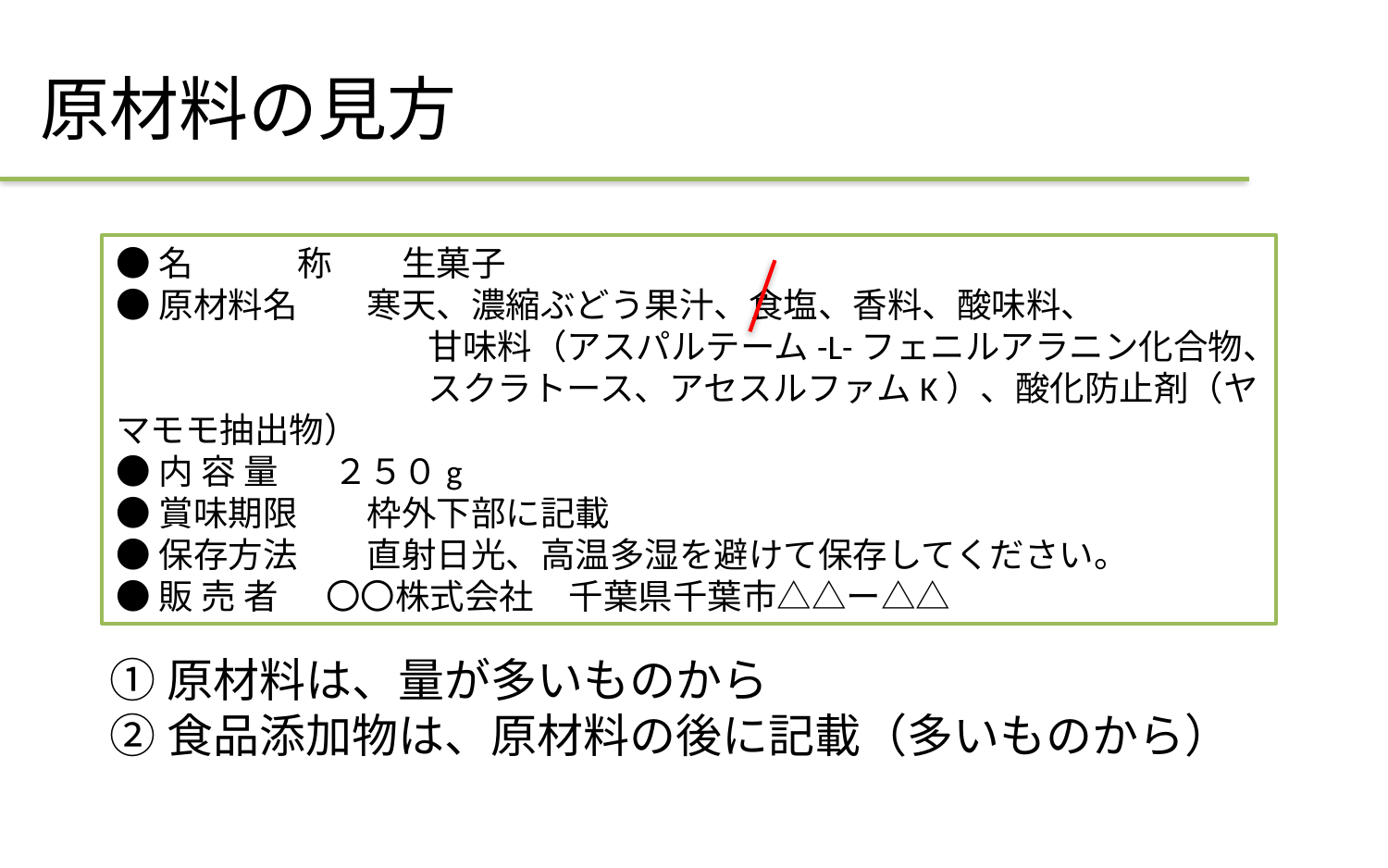

# 原材料の見方
●名　　　称　　生菓子
●原材料名　　寒天、濃縮ぶどう果汁、食塩、香料、酸味料、
　　　　　　　　　甘味料（アスパルテーム-L-フェニルアラニン化合物、
　　　　　　　　　スクラトース、アセスルファムK）、酸化防止剤（ヤマモモ抽出物）
●内 容 量       ２５０g
●賞味期限　　枠外下部に記載
●保存方法　　直射日光、高温多湿を避けて保存してください。
●販 売 者      〇〇株式会社　千葉県千葉市△△ー△△
①原材料は、量が多いものから
②食品添加物は、原材料の後に記載（多いものから）